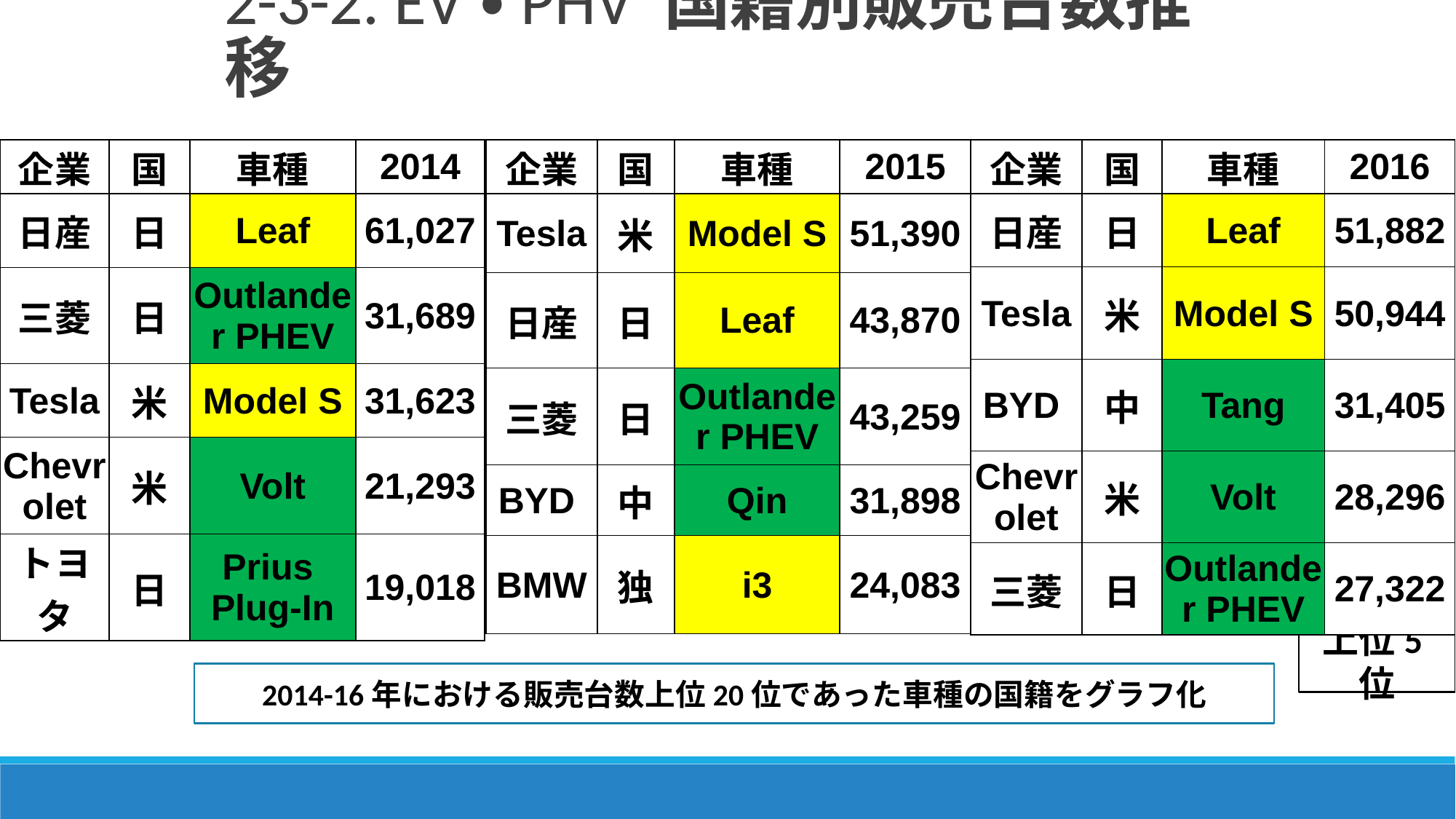

2-3-2. EV・PHV 国籍別販売台数推移
| 企業 | 国 | 車種 | 2014 |
| --- | --- | --- | --- |
| 日産 | 日 | Leaf | 61,027 |
| 三菱 | 日 | Outlander PHEV | 31,689 |
| Tesla | 米 | Model S | 31,623 |
| Chevrolet | 米 | Volt | 21,293 |
| トヨタ | 日 | Prius Plug-In | 19,018 |
| 企業 | 国 | 車種 | 2015 |
| --- | --- | --- | --- |
| Tesla | 米 | Model S | 51,390 |
| 日産 | 日 | Leaf | 43,870 |
| 三菱 | 日 | Outlander PHEV | 43,259 |
| BYD | 中 | Qin | 31,898 |
| BMW | 独 | i3 | 24,083 |
| 企業 | 国 | 車種 | 2016 |
| --- | --- | --- | --- |
| 日産 | 日 | Leaf | 51,882 |
| Tesla | 米 | Model S | 50,944 |
| BYD | 中 | Tang | 31,405 |
| Chevrolet | 米 | Volt | 28,296 |
| 三菱 | 日 | Outlander PHEV | 27,322 |

### Chart:

| Category | 2014 |
|---|---|
| 中国 | 48821.0 |
| ドイツ | 27324.0 |
| アメリカ | 73340.0 |
| 日本　 | 115670.0 |
| フランス | 15580.0 |
| スウェーデン | 5149.0 |
| 韓国 | 0.0 |

### Chart: 2015

| Category |  |
|---|---|
| 中国 | 131414.0 |
| ドイツ | 68683.0 |
| アメリカ | 88435.0 |
| 日本　 | 87129.0 |
| フランス | 18846.0 |
| 韓国 | 7510.0 |

### Chart: 2016

| Category |  |
|---|---|
| 中国 | 205055.0 |
| ドイツ | 39180.0 |
| アメリカ | 120548.0 |
| 日本　 | 79204.0 |
| フランス | 22009.0 |
上位5位
2014-16年における販売台数上位20位であった車種の国籍をグラフ化